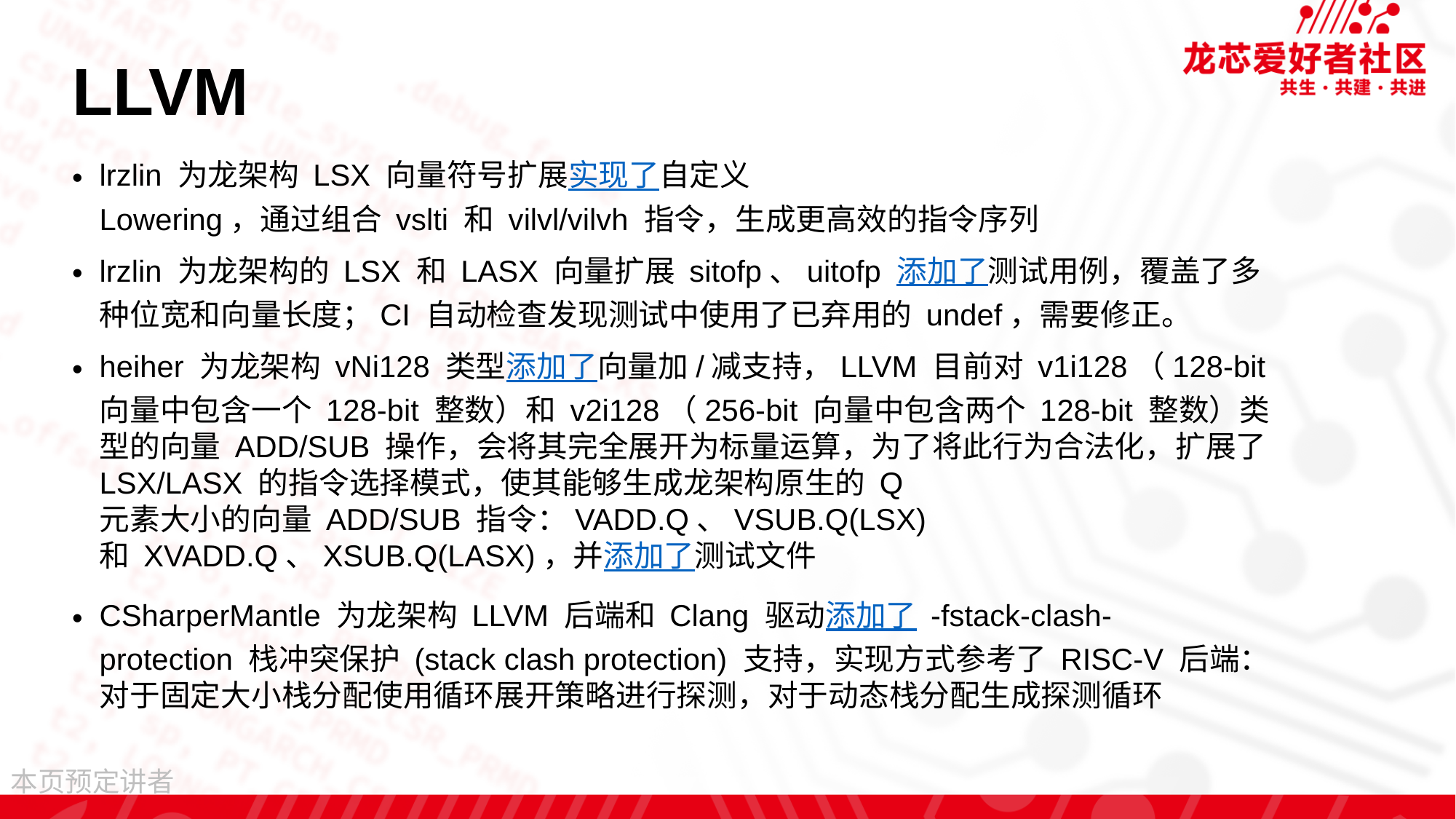

# LLVM
lrzlin 为龙架构 LSX 向量符号扩展实现了自定义 Lowering，通过组合 vslti 和 vilvl/vilvh 指令，生成更高效的指令序列
lrzlin 为龙架构的 LSX 和 LASX 向量扩展 sitofp、uitofp 添加了测试用例，覆盖了多种位宽和向量长度；CI 自动检查发现测试中使用了已弃用的 undef，需要修正。
heiher 为龙架构 vNi128 类型添加了向量加/减支持，LLVM 目前对 v1i128（128-bit 向量中包含一个 128-bit 整数）和 v2i128（256-bit 向量中包含两个 128-bit 整数）类型的向量 ADD/SUB 操作，会将其完全展开为标量运算，为了将此行为合法化，扩展了 LSX/LASX 的指令选择模式，使其能够生成龙架构原生的 Q 元素大小的向量 ADD/SUB 指令：VADD.Q、VSUB.Q(LSX)和 XVADD.Q、XSUB.Q(LASX)，并添加了测试文件
CSharperMantle 为龙架构 LLVM 后端和 Clang 驱动添加了 -fstack-clash-protection 栈冲突保护 (stack clash protection) 支持，实现方式参考了 RISC-V 后端：对于固定大小栈分配使用循环展开策略进行探测，对于动态栈分配生成探测循环